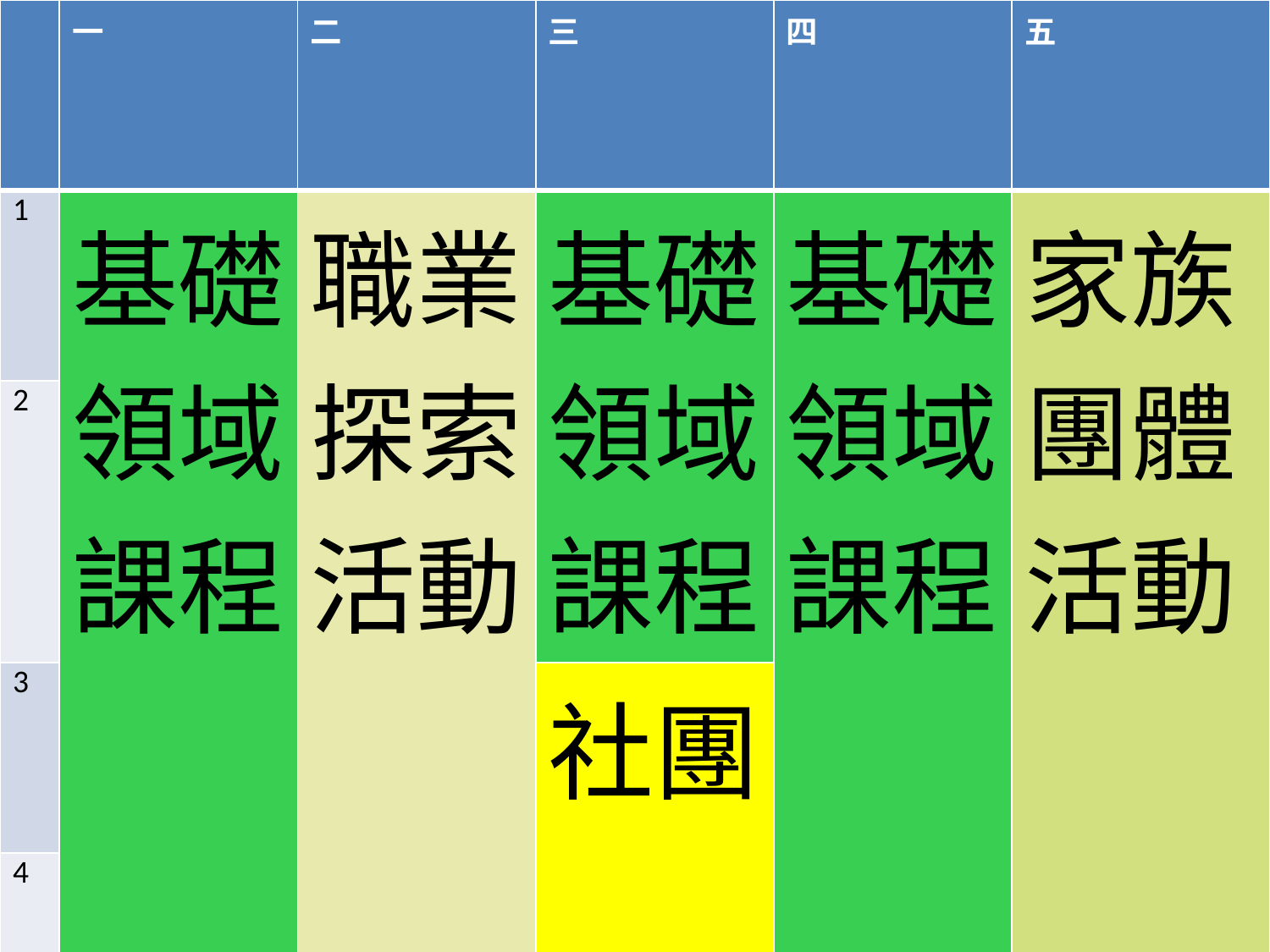

|  | 一 | 二 | 三 | 四 | 五 |
| --- | --- | --- | --- | --- | --- |
| 1 | 基礎領域課程 | 職業探索 活動 | 基礎領域課程 | 基礎領域課程 | 家族團體活動 |
| 2 |  |  |  |  |  |
| 3 |  |  | 社團 |  |  |
| 4 |  |  |  |  |  |
#